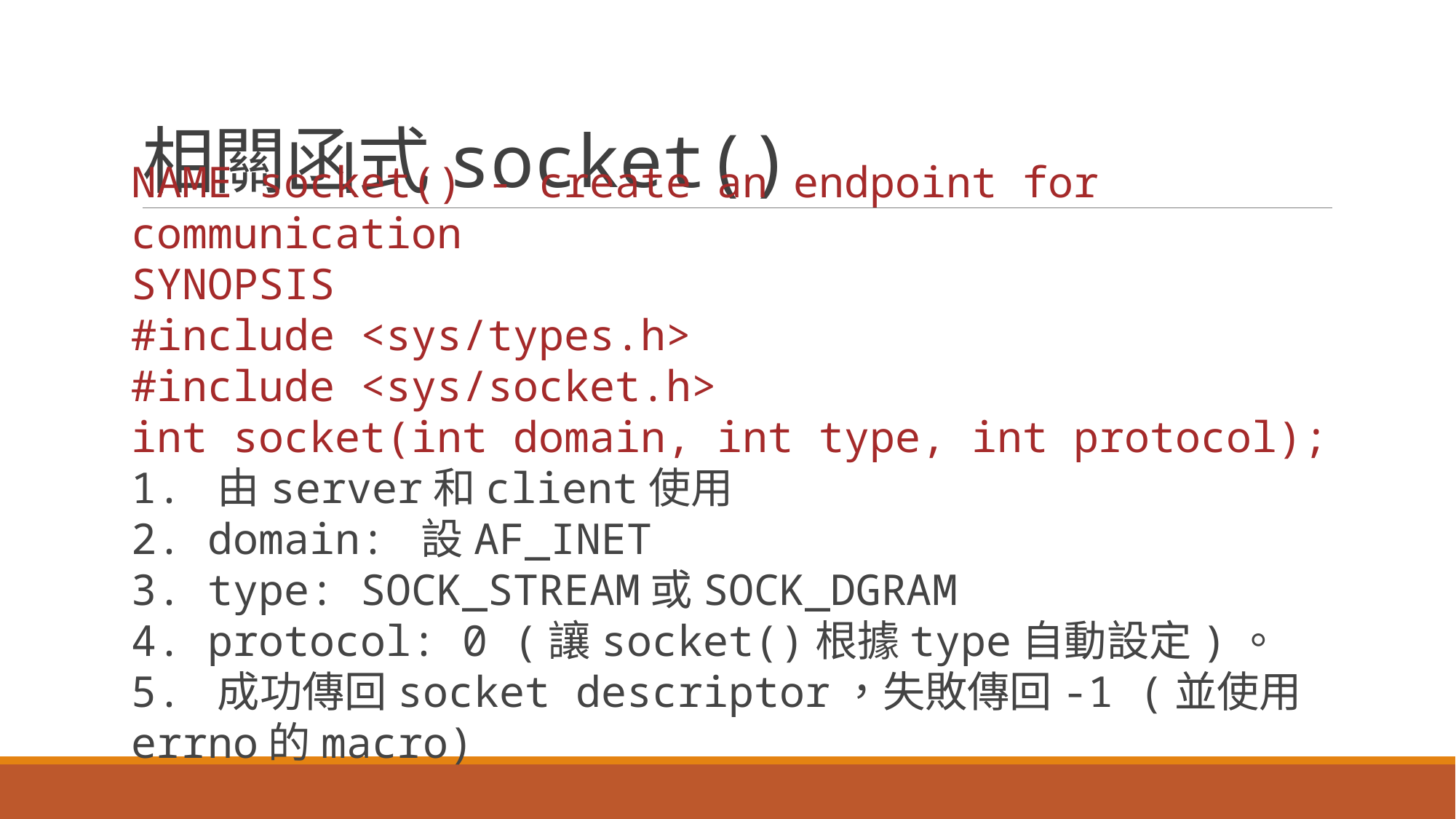

# 相關函式socket()
NAME socket() - create an endpoint for communication
SYNOPSIS
#include <sys/types.h>
#include <sys/socket.h>
int socket(int domain, int type, int protocol);
1. 由server和client使用
2. domain: 設AF_INET
3. type: SOCK_STREAM或SOCK_DGRAM
4. protocol: 0 (讓socket()根據type自動設定)。
5. 成功傳回socket descriptor，失敗傳回-1 (並使用errno的macro)